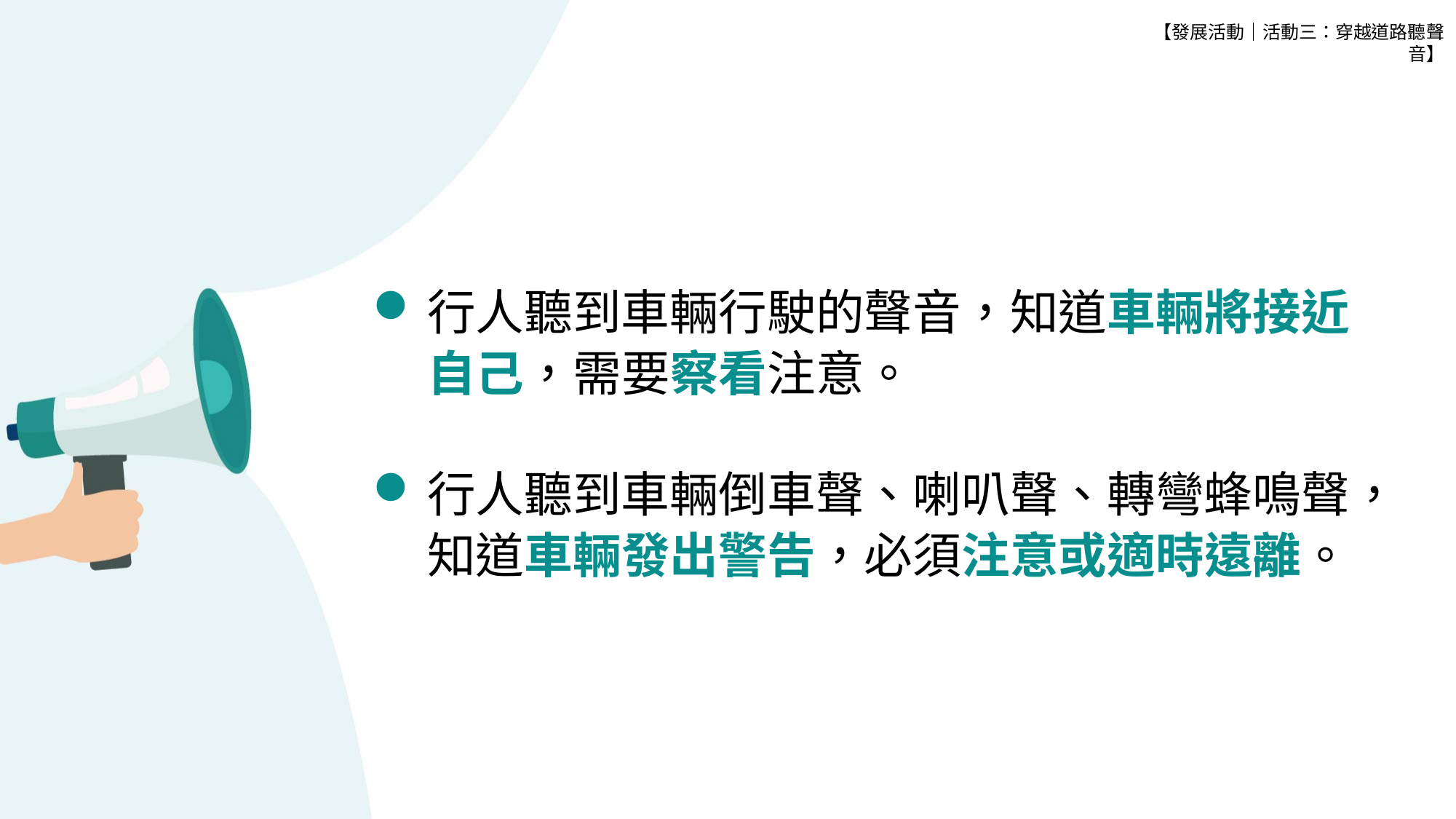

【發展活動│活動三：穿越道路聽聲音】
行人聽到車輛行駛的聲音，知道車輛將接近自己，需要察看注意。

行人聽到車輛倒車聲、喇叭聲、轉彎蜂鳴聲，知道車輛發出警告，必須注意或適時遠離。